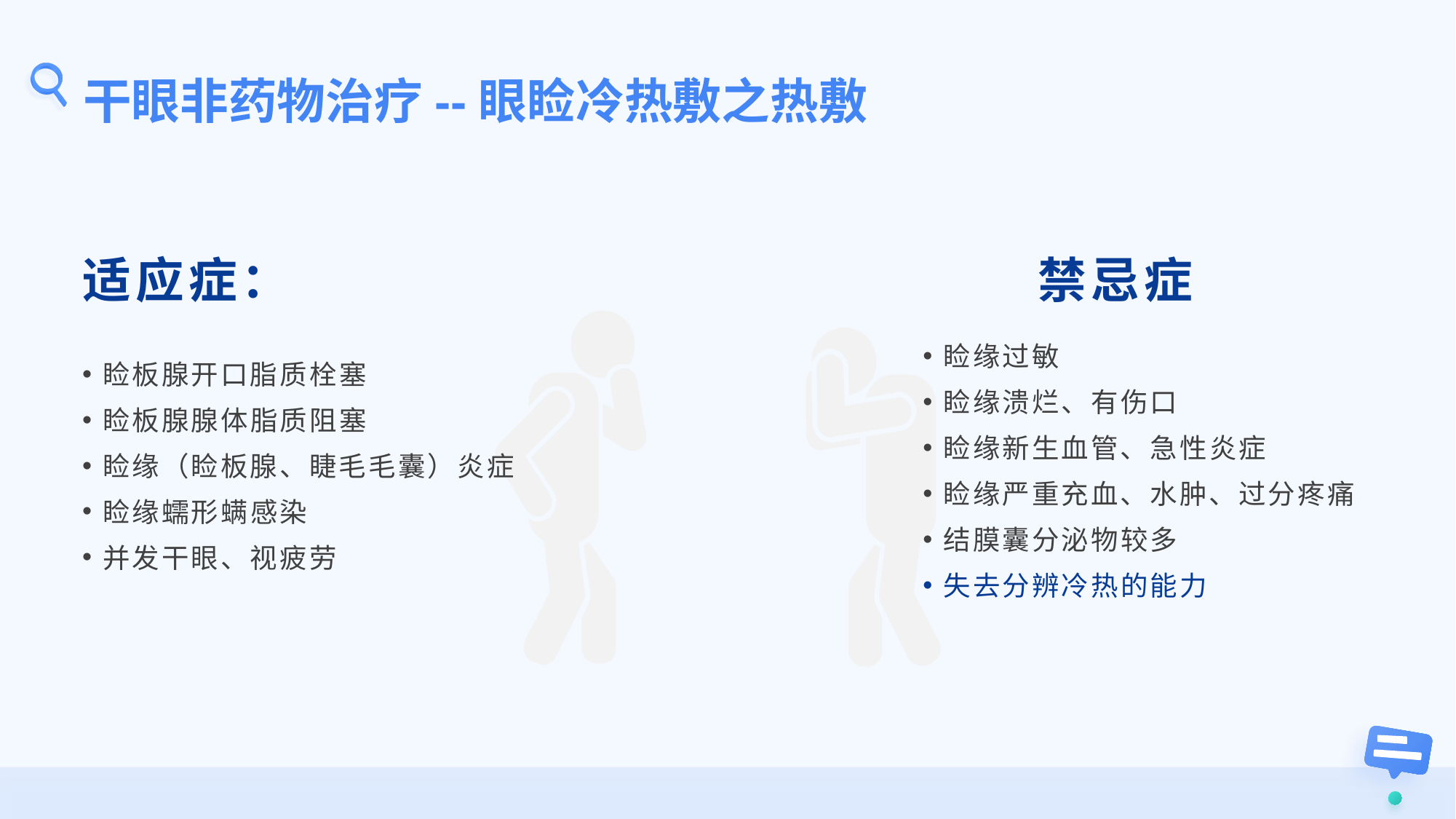

# 干眼非药物治疗--眼睑冷热敷之热敷
适应症：
禁忌症

睑板腺开口脂质栓塞
睑板腺腺体脂质阻塞
睑缘（睑板腺、睫毛毛囊）炎症
睑缘蠕形螨感染
并发干眼、视疲劳

睑缘过敏
睑缘溃烂、有伤口
睑缘新生血管、急性炎症
睑缘严重充血、水肿、过分疼痛
结膜囊分泌物较多
失去分辨冷热的能力